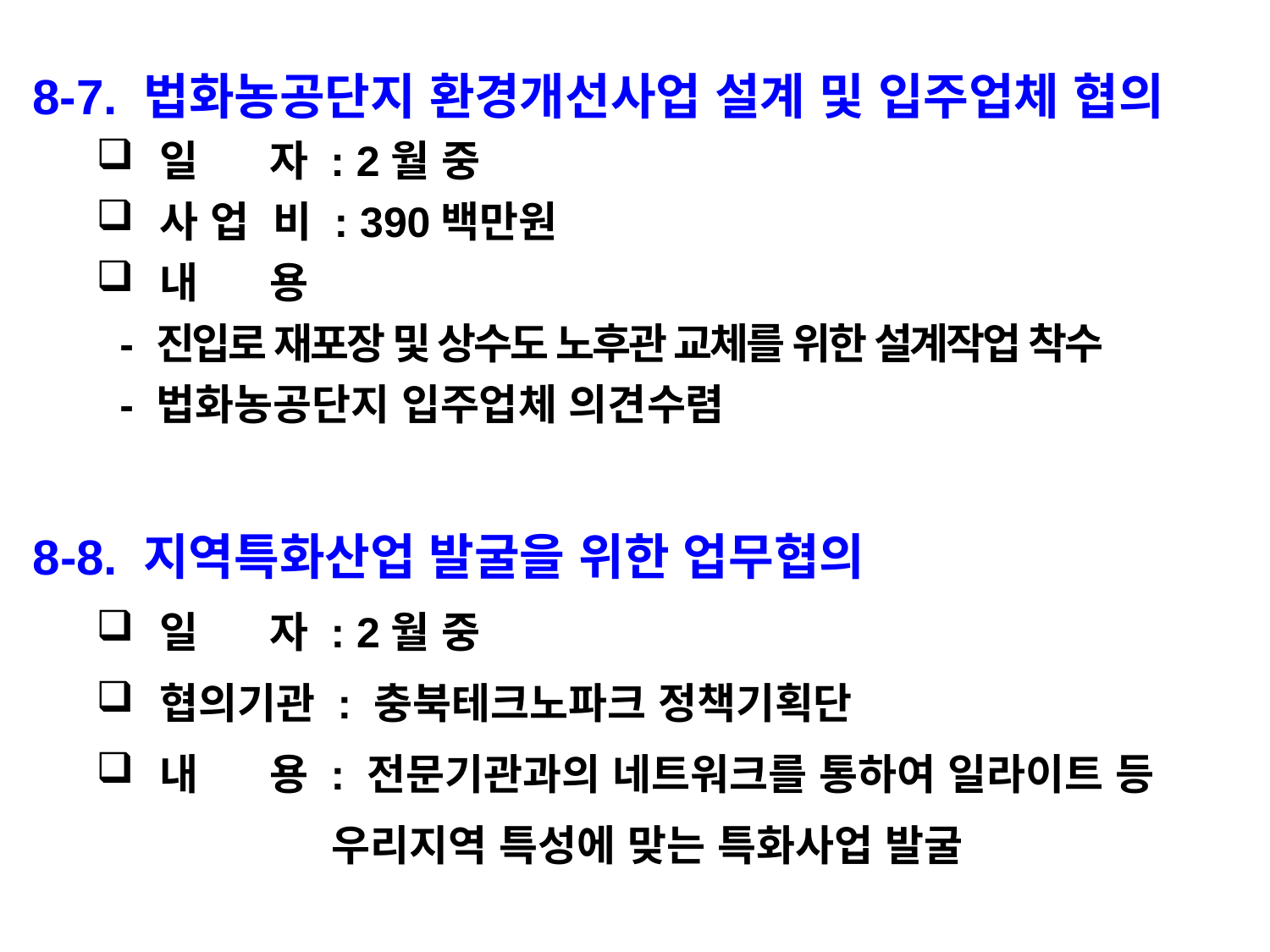

8-7. 법화농공단지 환경개선사업 설계 및 입주업체 협의
일      자 : 2월 중
사 업  비 : 390백만원
내      용
  - 진입로 재포장 및 상수도 노후관 교체를 위한 설계작업 착수
  - 법화농공단지 입주업체 의견수렴

8-8. 지역특화산업 발굴을 위한 업무협의
일      자 : 2월 중
협의기관 : 충북테크노파크 정책기획단
내      용 : 전문기관과의 네트워크를 통하여 일라이트 등
                   우리지역 특성에 맞는 특화사업 발굴